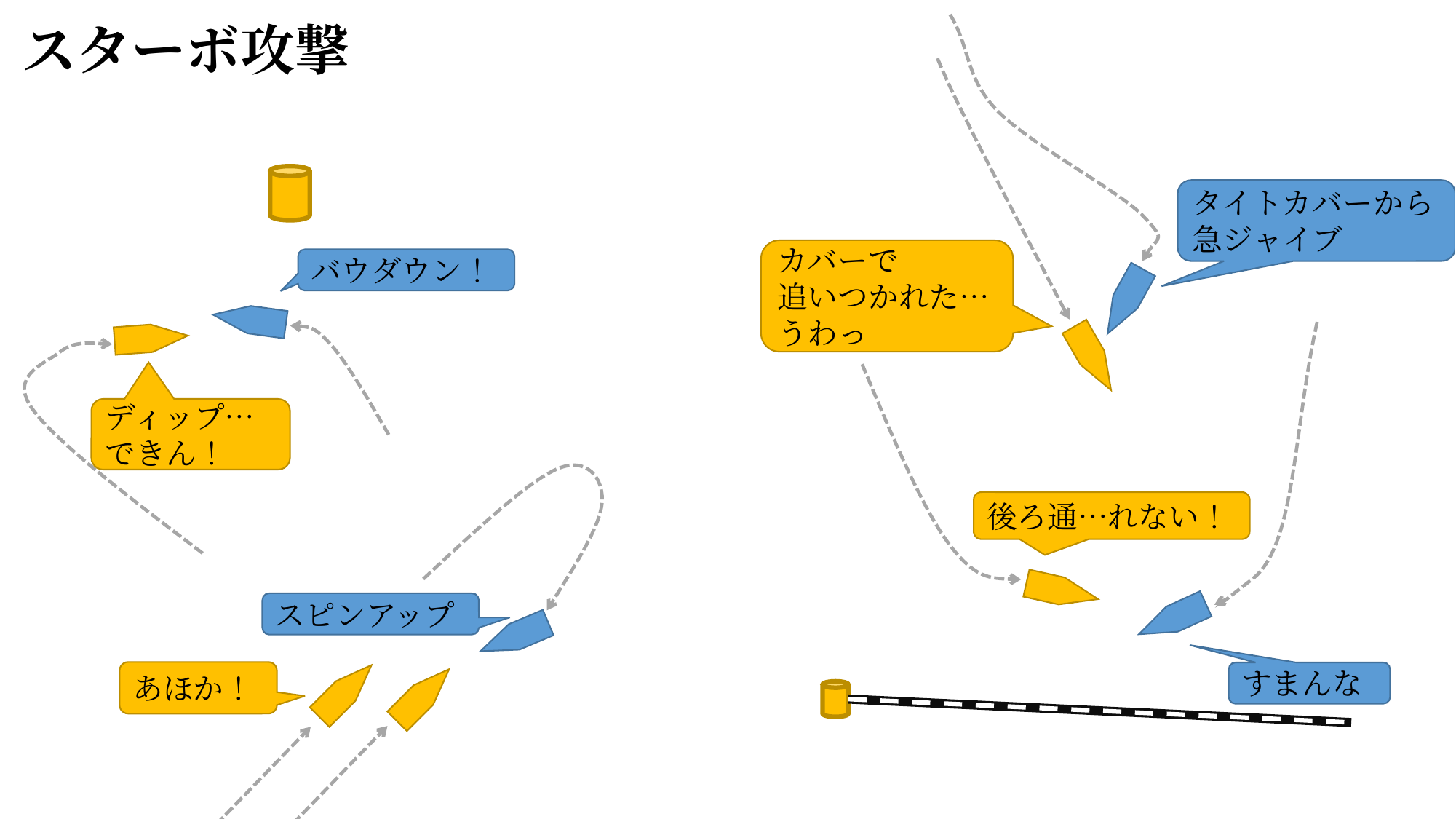

スターボ攻撃

タイトカバーから
急ジャイブ
カバーで
追いつかれた…
うわっ
バウダウン！

ディップ…
できん！

後ろ通…れない！

スピンアップ

あほか！
すまんな